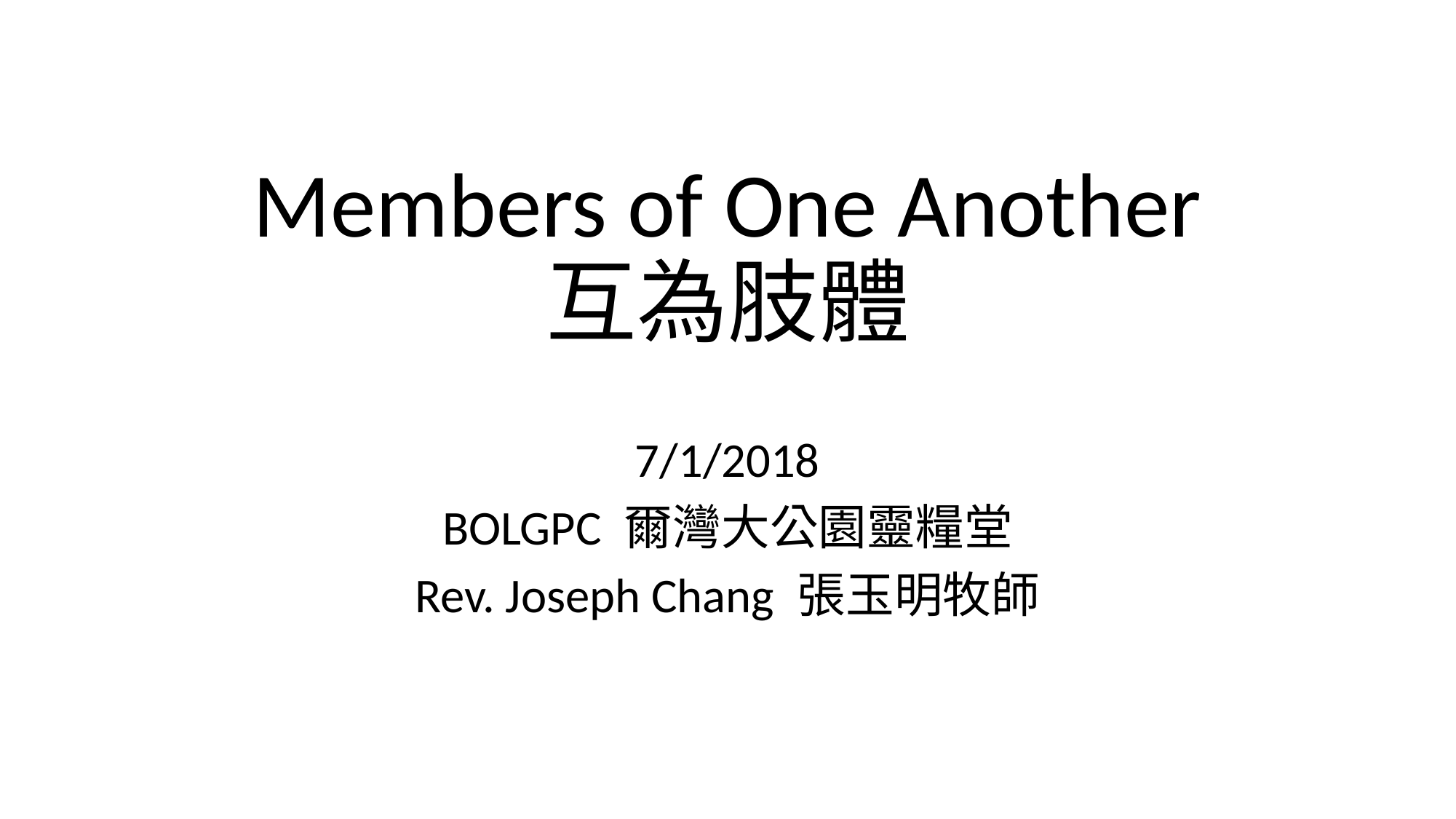

# Members of One Another 互為肢體
7/1/2018
BOLGPC 爾灣大公園靈糧堂
Rev. Joseph Chang 張玉明牧師